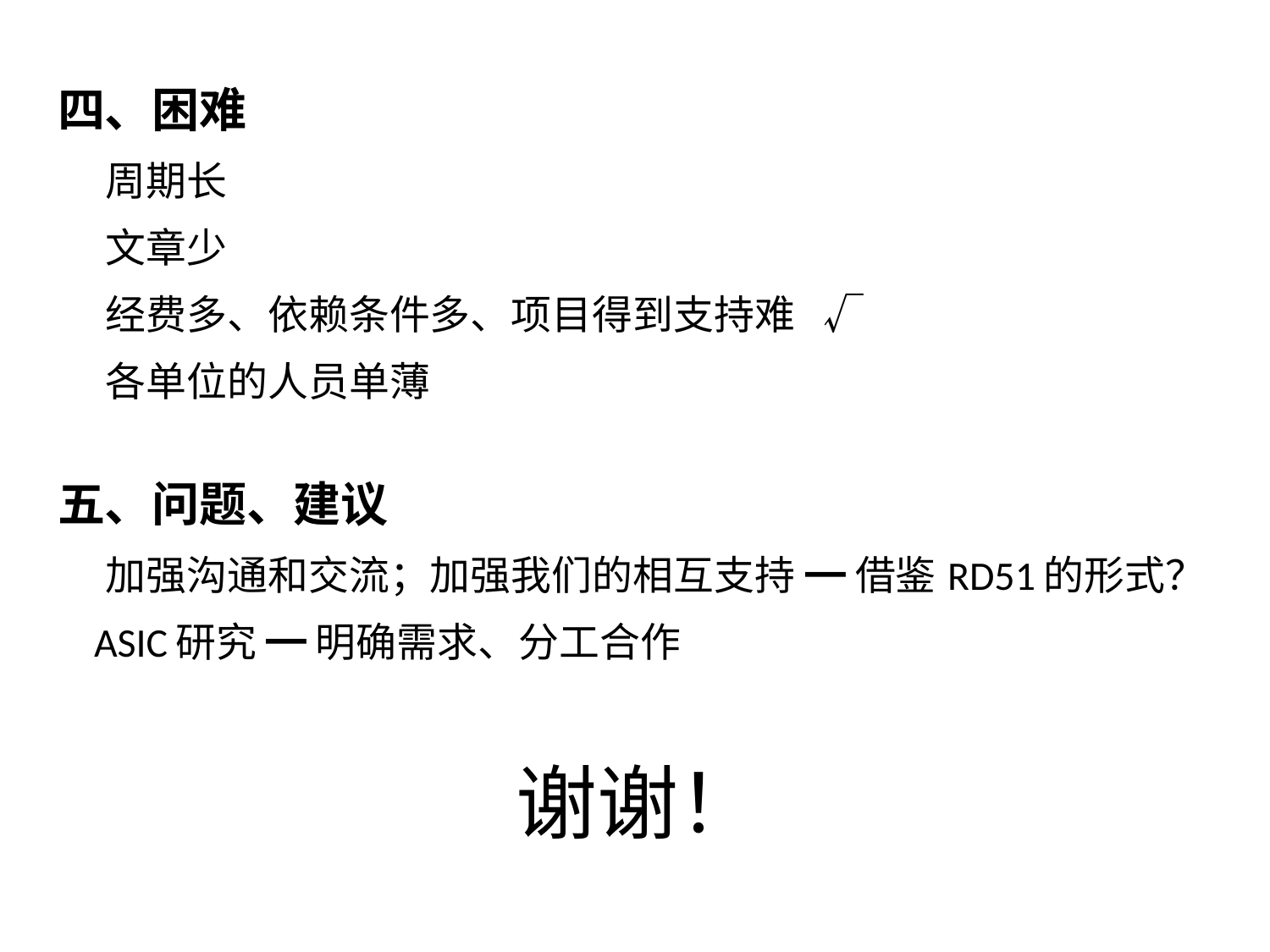

四、困难
    周期长
    文章少
    经费多、依赖条件多、项目得到支持难   √
    各单位的人员单薄

五、问题、建议
    加强沟通和交流；加强我们的相互支持 ━ 借鉴RD51的形式？
    ASIC研究 ━ 明确需求、分工合作

谢谢！